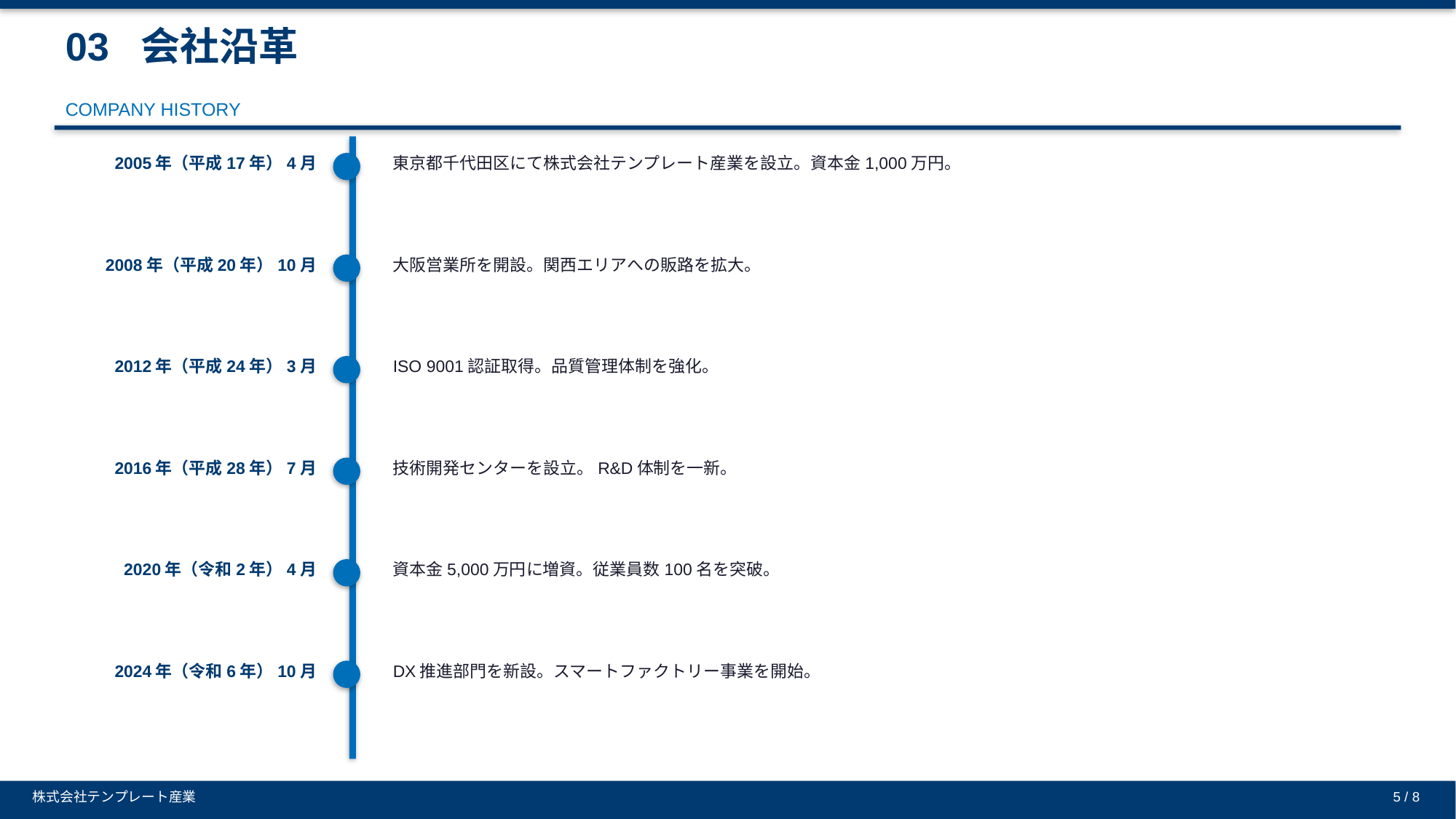

03  会社沿革
COMPANY HISTORY

2005年（平成17年）4月
東京都千代田区にて株式会社テンプレート産業を設立。資本金1,000万円。

2008年（平成20年）10月
大阪営業所を開設。関西エリアへの販路を拡大。

2012年（平成24年）3月
ISO 9001認証取得。品質管理体制を強化。

2016年（平成28年）7月
技術開発センターを設立。R&D体制を一新。

2020年（令和2年）4月
資本金5,000万円に増資。従業員数100名を突破。

2024年（令和6年）10月
DX推進部門を新設。スマートファクトリー事業を開始。

株式会社テンプレート産業
5 / 8